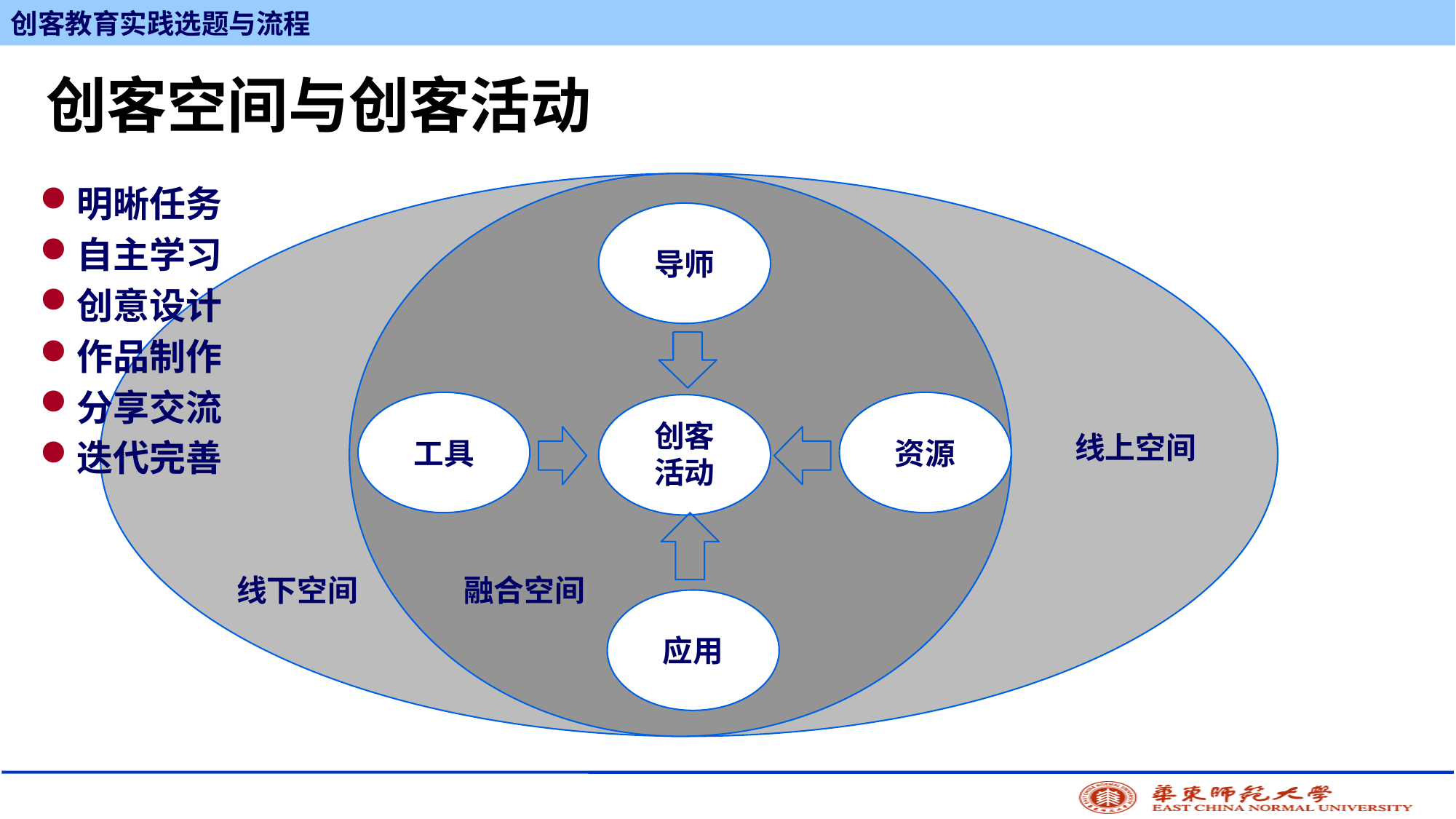

# 创客空间与创客活动

明晰任务
自主学习
创意设计
作品制作
分享交流
迭代完善
导师

工具
资源
创客
活动
线上空间

线下空间
融合空间
应用